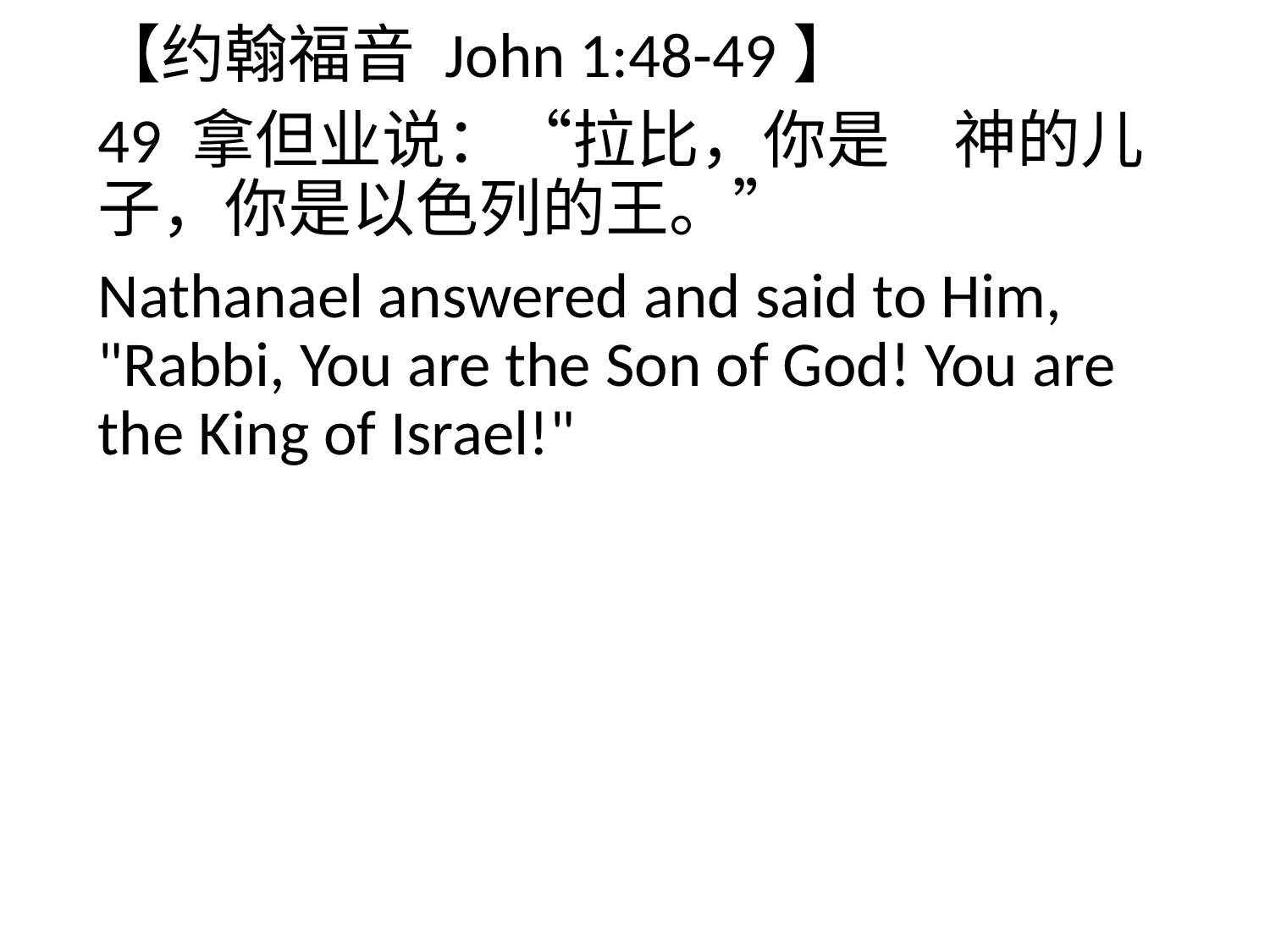

【约翰福音 John 1:48-49】
49 拿但业说：“拉比，你是　神的儿子，你是以色列的王。”
Nathanael answered and said to Him, "Rabbi, You are the Son of God! You are the King of Israel!"